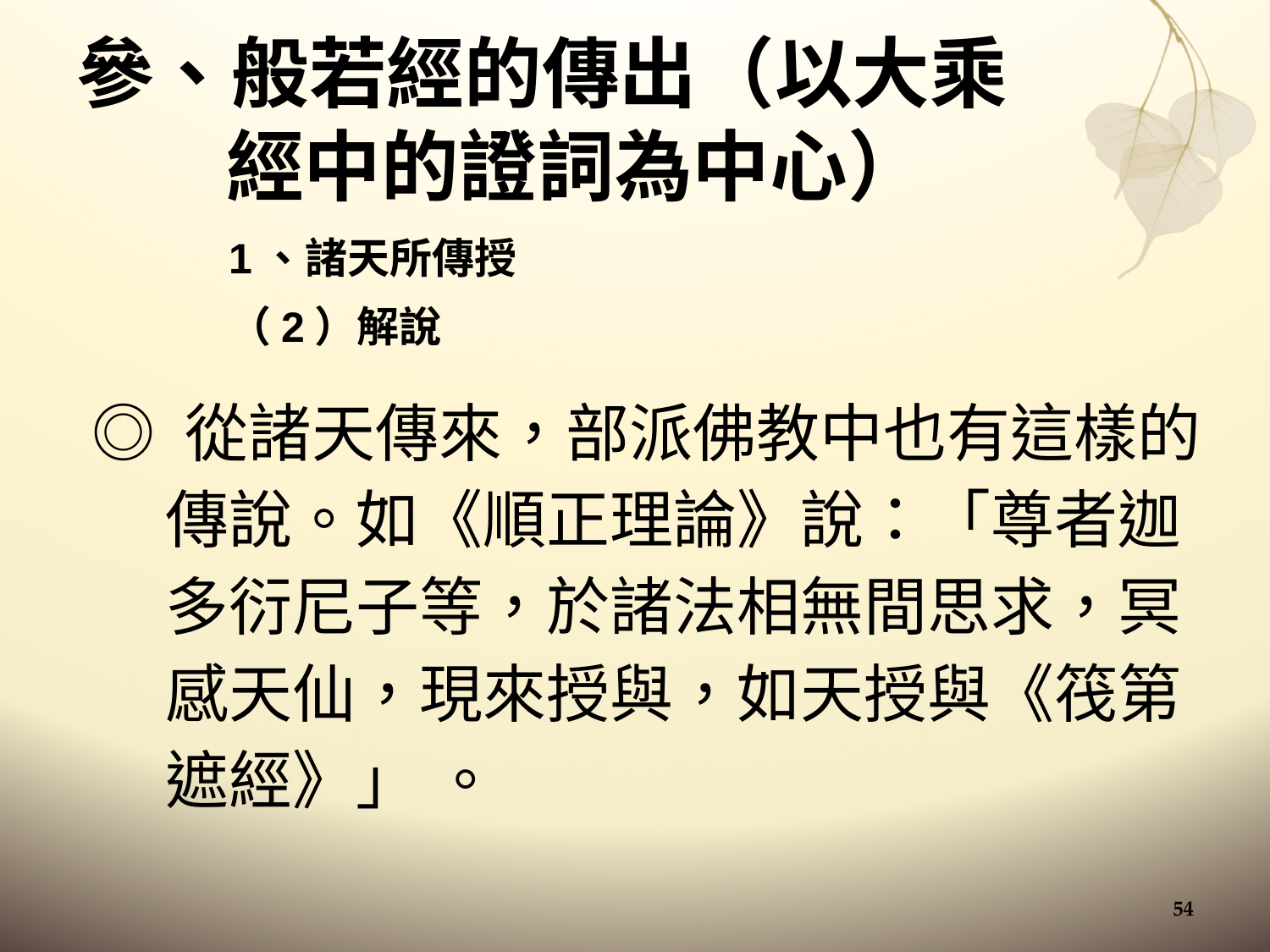

# 參、般若經的傳出（以大乘經中的證詞為中心）
1、諸天所傳授
（2）解說
◎ 從諸天傳來，部派佛教中也有這樣的傳說。如《順正理論》說：「尊者迦多衍尼子等，於諸法相無間思求，冥感天仙，現來授與，如天授與《筏第遮經》」 。
54